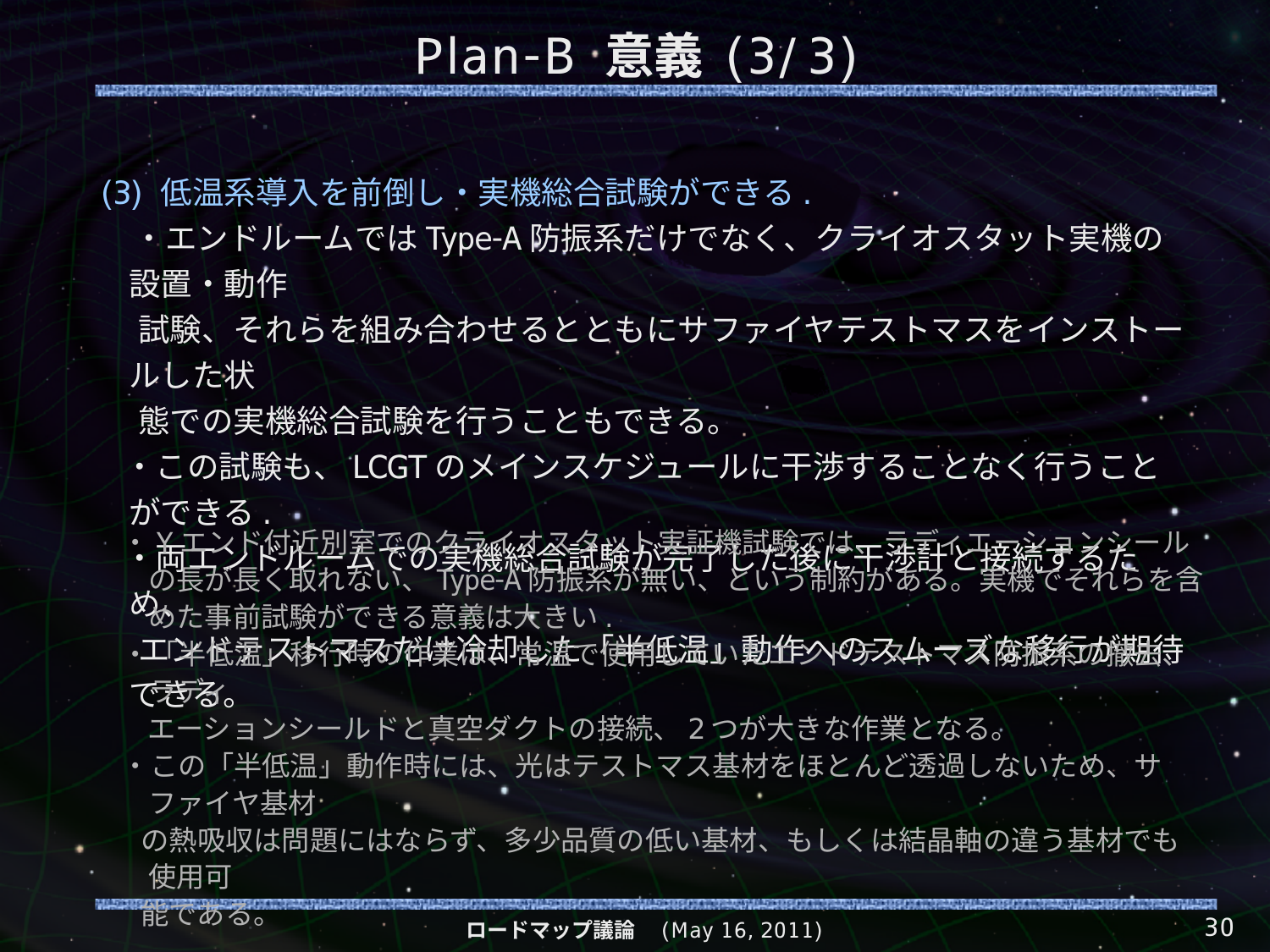

# Plan-B 意義 (3/3)
(3) 低温系導入を前倒し・実機総合試験ができる.
　・エンドルームではType-A防振系だけでなく、クライオスタット実機の設置・動作
    試験、それらを組み合わせるとともにサファイヤテストマスをインストールした状
    態での実機総合試験を行うこともできる。
  ・この試験も、LCGTのメインスケジュールに干渉することなく行うことができる.
  ・両エンドルームでの実機総合試験が完了した後に干渉計と接続するため、
    エンドテストマスだけ冷却した「半低温」動作へのスムーズな移行が期待できる。
・Yエンド付近別室でのクライオスタット実証機試験では、ラディエーションシールの長が長く取れない、Type-A防振系が無い、という制約がある。実機でそれらを含めた事前試験ができる意義は大きい.
・「半低温」移行時の作業は、常温で使用していたエンドテストマス防振系の撤去、ラディ
   エーションシールドと真空ダクトの接続、2つが大きな作業となる。
・この「半低温」動作時には、光はテストマス基材をほとんど透過しないため、サファイヤ基材
  の熱吸収は問題にはならず、多少品質の低い基材、もしくは結晶軸の違う基材でも使用可
  能である。
30
ロードマップ議論　(May 16, 2011)